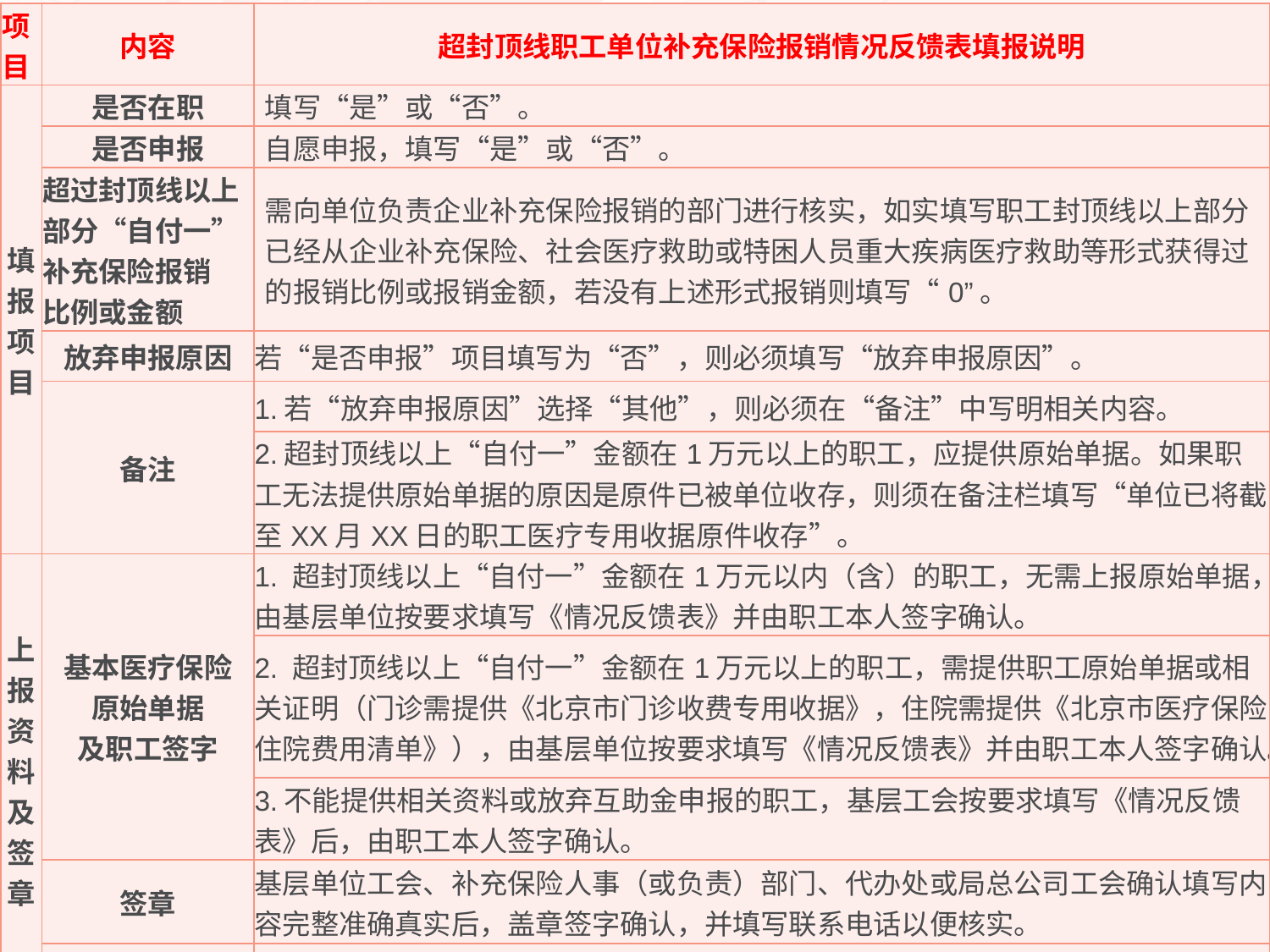

| 项目 | 内容 | 超封顶线职工单位补充保险报销情况反馈表填报说明 |
| --- | --- | --- |
| 填报项目 | 是否在职 | 填写“是”或“否”。 |
|  | 是否申报 | 自愿申报，填写“是”或“否”。 |
|  | 超过封顶线以上部分“自付一”补充保险报销 比例或金额 | 需向单位负责企业补充保险报销的部门进行核实，如实填写职工封顶线以上部分已经从企业补充保险、社会医疗救助或特困人员重大疾病医疗救助等形式获得过的报销比例或报销金额，若没有上述形式报销则填写“0”。 |
|  | 放弃申报原因 | 若“是否申报”项目填写为“否”，则必须填写“放弃申报原因”。 |
|  | 备注 | 1.若“放弃申报原因”选择“其他”，则必须在“备注”中写明相关内容。 |
|  |  | 2.超封顶线以上“自付一”金额在1万元以上的职工，应提供原始单据。如果职工无法提供原始单据的原因是原件已被单位收存，则须在备注栏填写“单位已将截至XX月XX日的职工医疗专用收据原件收存”。 |
| 上报资料及签章 | 基本医疗保险 原始单据 及职工签字 | 1. 超封顶线以上“自付一”金额在1万元以内（含）的职工，无需上报原始单据，由基层单位按要求填写《情况反馈表》并由职工本人签字确认。 |
|  |  | 2. 超封顶线以上“自付一”金额在1万元以上的职工，需提供职工原始单据或相关证明（门诊需提供《北京市门诊收费专用收据》，住院需提供《北京市医疗保险住院费用清单》），由基层单位按要求填写《情况反馈表》并由职工本人签字确认。 |
|  |  | 3.不能提供相关资料或放弃互助金申报的职工，基层工会按要求填写《情况反馈表》后，由职工本人签字确认。 |
|  | 签章 | 基层单位工会、补充保险人事（或负责）部门、代办处或局总公司工会确认填写内容完整准确真实后，盖章签字确认，并填写联系电话以便核实。 |
|  | 份数 | 一式三份，办事处、代办处、基层单位各留存一份。 |
| 提示 |  | 互助金在500元（含）以内的，无需进行申报，系统自动核算，直赔。 |